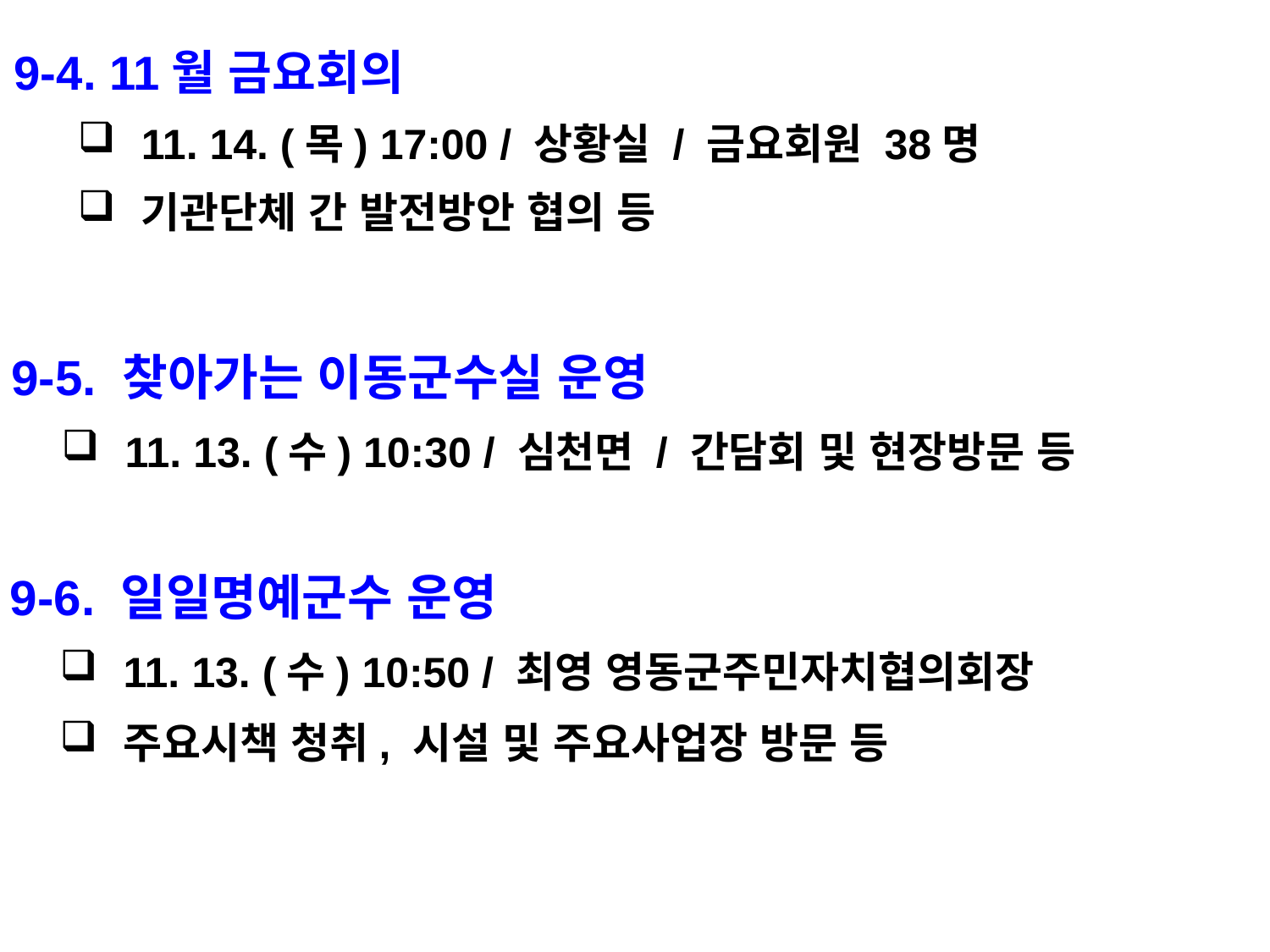

9-4. 11월 금요회의
11. 14. (목) 17:00 / 상황실 / 금요회원 38명
기관단체 간 발전방안 협의 등

 9-5. 찾아가는 이동군수실 운영
11. 13. (수) 10:30 / 심천면 / 간담회 및 현장방문 등

 9-6. 일일명예군수 운영
11. 13. (수) 10:50 / 최영 영동군주민자치협의회장
주요시책 청취, 시설 및 주요사업장 방문 등